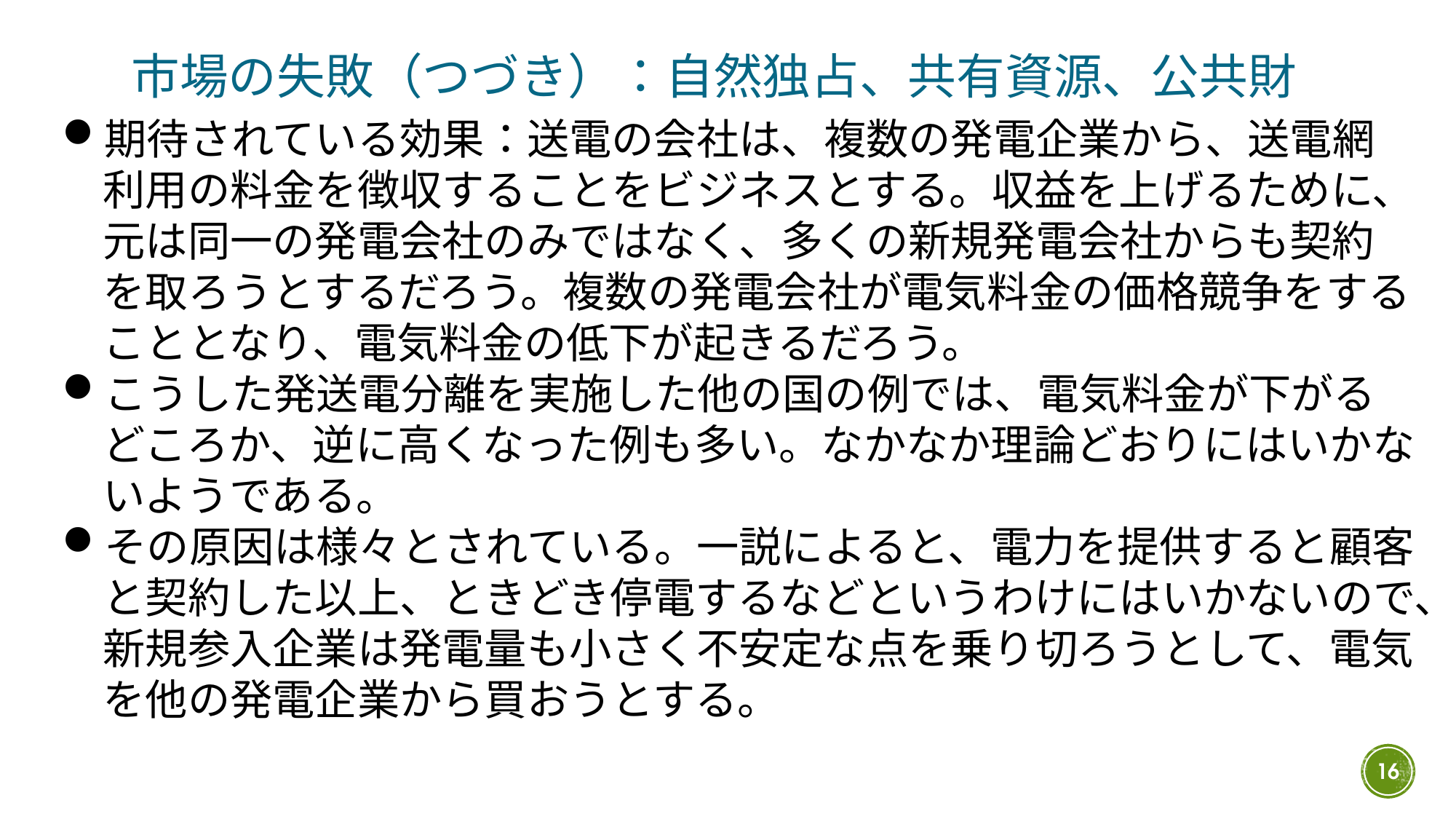

市場の失敗（つづき）：自然独占、共有資源、公共財
期待されている効果：送電の会社は、複数の発電企業から、送電網利用の料金を徴収することをビジネスとする。収益を上げるために、元は同一の発電会社のみではなく、多くの新規発電会社からも契約を取ろうとするだろう。複数の発電会社が電気料金の価格競争をすることとなり、電気料金の低下が起きるだろう。
こうした発送電分離を実施した他の国の例では、電気料金が下がるどころか、逆に高くなった例も多い。なかなか理論どおりにはいかないようである。
その原因は様々とされている。一説によると、電力を提供すると顧客と契約した以上、ときどき停電するなどというわけにはいかないので、新規参入企業は発電量も小さく不安定な点を乗り切ろうとして、電気を他の発電企業から買おうとする。
16